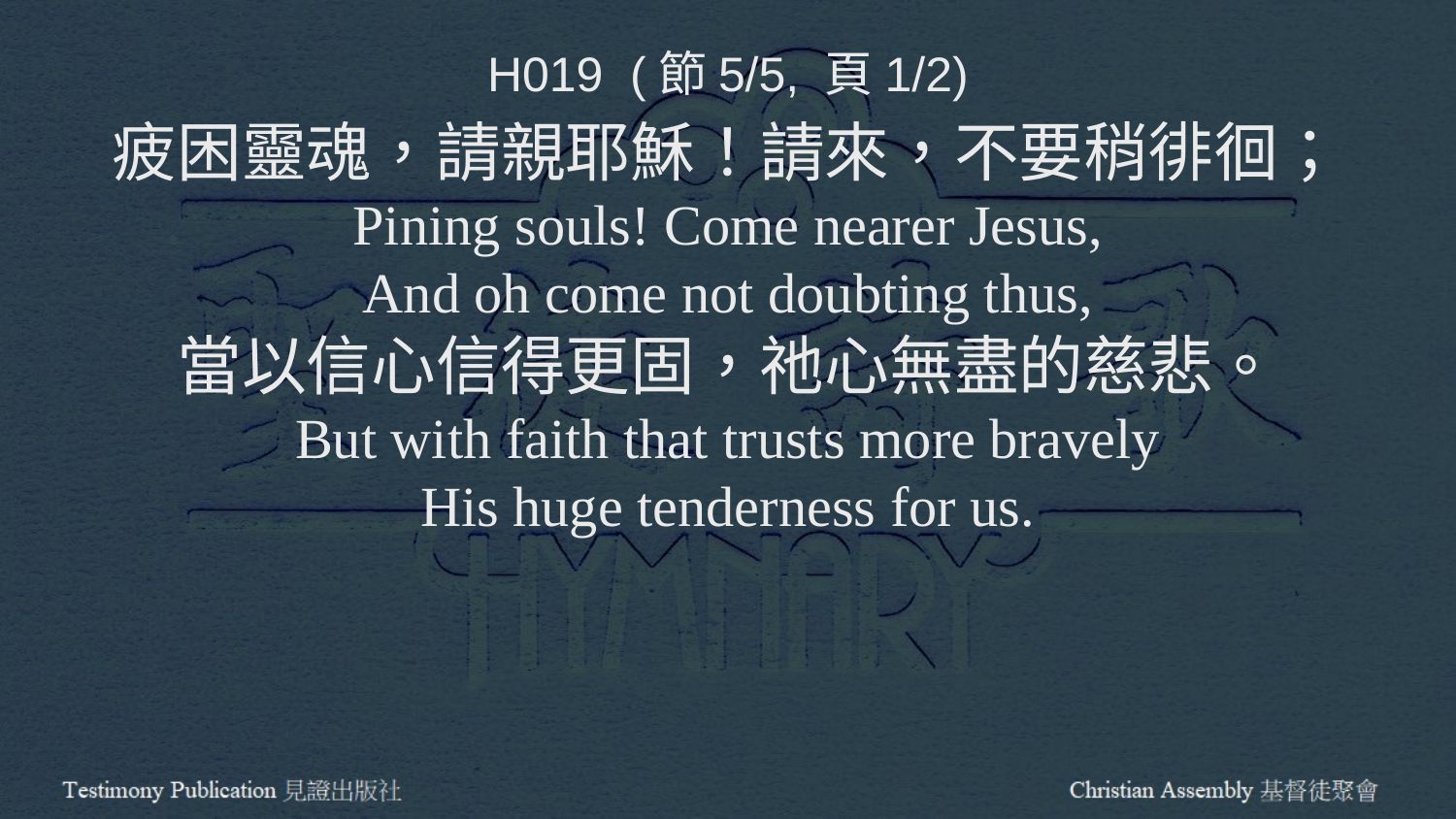

H019  (節5/5, 頁1/2)
疲困靈魂，請親耶穌！請來，不要稍徘徊；
Pining souls! Come nearer Jesus,
And oh come not doubting thus,
當以信心信得更固，祂心無盡的慈悲。
But with faith that trusts more bravely
His huge tenderness for us.